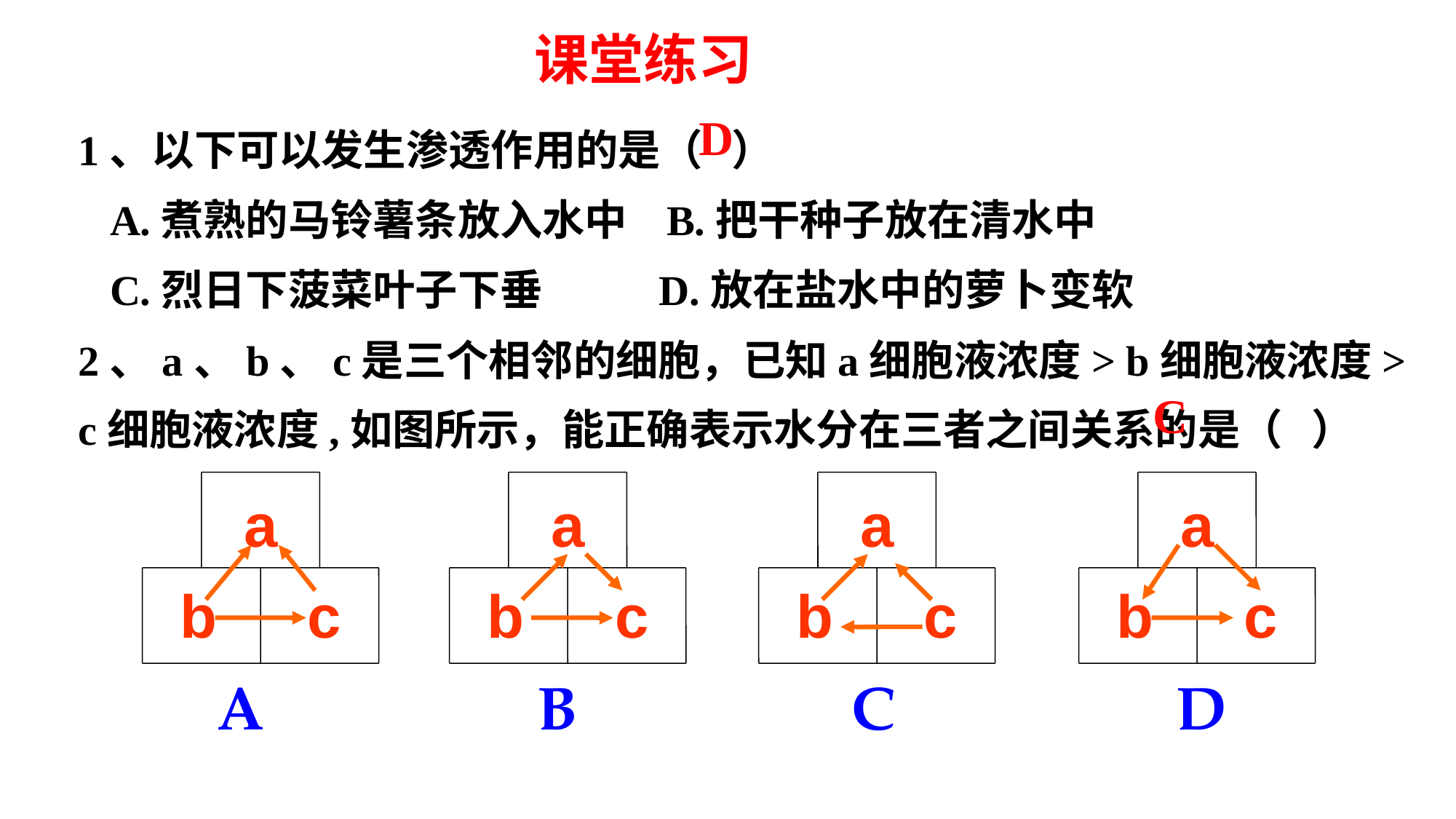

课堂练习
1、以下可以发生渗透作用的是（   ）
   A.煮熟的马铃薯条放入水中   B.把干种子放在清水中
   C.烈日下菠菜叶子下垂           D.放在盐水中的萝卜变软
D
2、a、b、c是三个相邻的细胞，已知a细胞液浓度> b细胞液浓度> c细胞液浓度,如图所示，能正确表示水分在三者之间关系的是（   ）
C

a

b
c

a

b
c

a

b
c

a

b
c

A
B
C
D